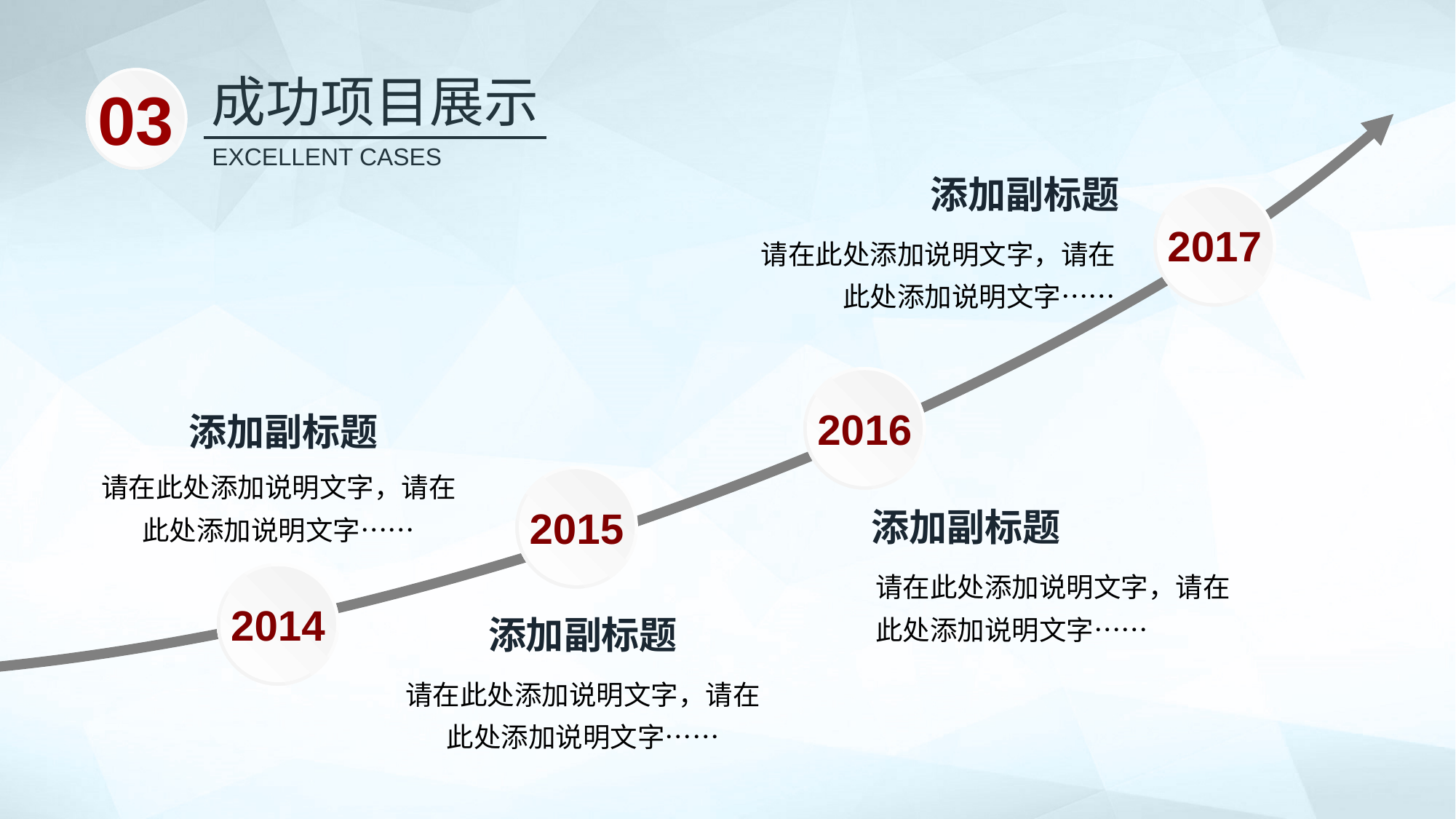

成功项目展示

03
EXCELLENT CASES
添加副标题

2017
请在此处添加说明文字，请在此处添加说明文字……

2016
请在此处添加说明文字，请在此处添加说明文字……
添加副标题
添加副标题
请在此处添加说明文字，请在此处添加说明文字……

2014

2015
添加副标题
请在此处添加说明文字，请在此处添加说明文字……